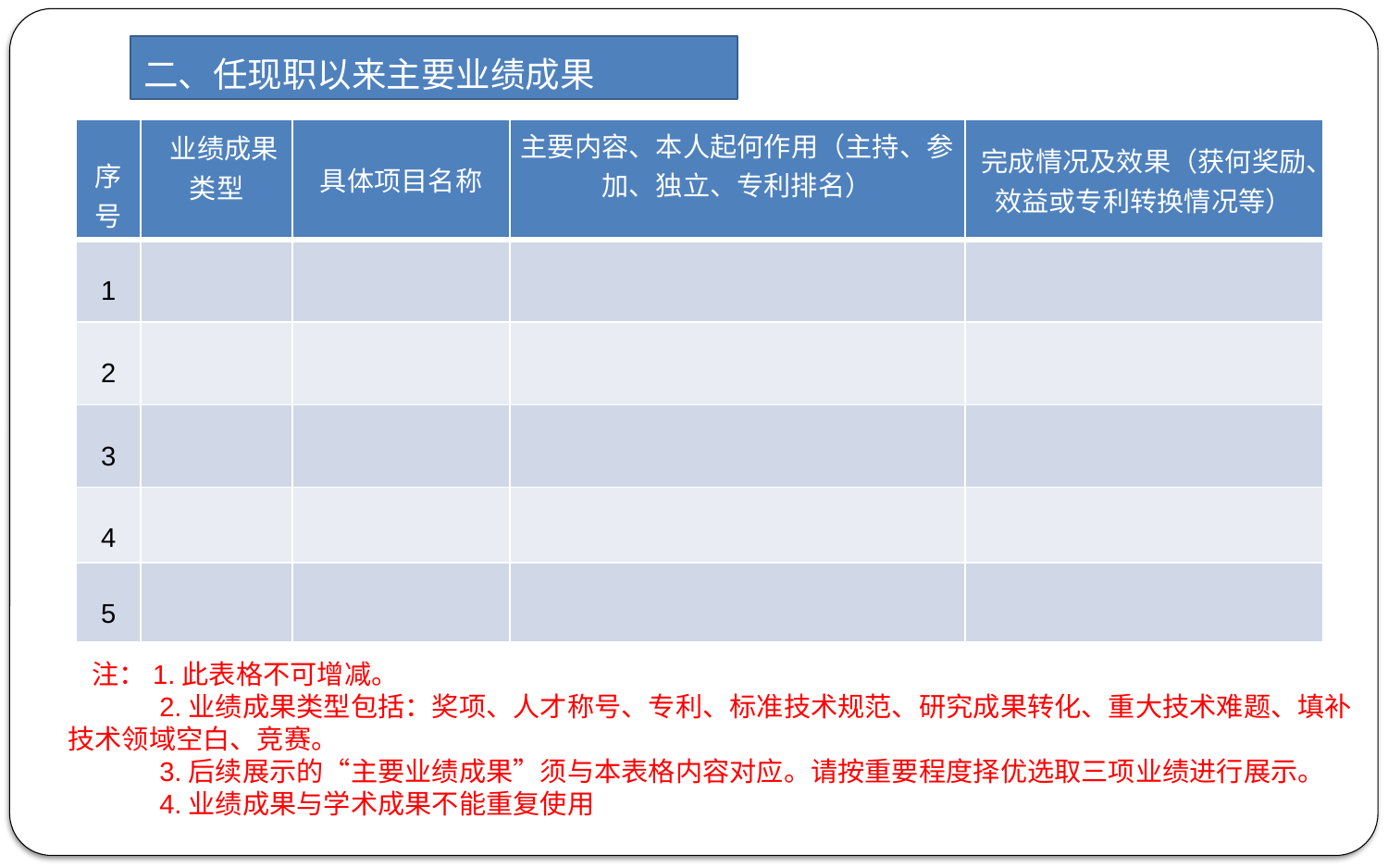

二、任现职以来主要业绩成果
| 序号 | 业绩成果类型 | 具体项目名称 | 主要内容、本人起何作用（主持、参加、独立、专利排名） | 完成情况及效果（获何奖励、效益或专利转换情况等） |
| --- | --- | --- | --- | --- |
| 1 |  |  |  |  |
| 2 |  |  |  |  |
| 3 |  |  |  |  |
| 4 |  |  |  |  |
| 5 |  |  |  |  |
   注：1.此表格不可增减。
            2.业绩成果类型包括：奖项、人才称号、专利、标准技术规范、研究成果转化、重大技术难题、填补
技术领域空白、竞赛。
            3.后续展示的“主要业绩成果”须与本表格内容对应。请按重要程度择优选取三项业绩进行展示。
            4.业绩成果与学术成果不能重复使用